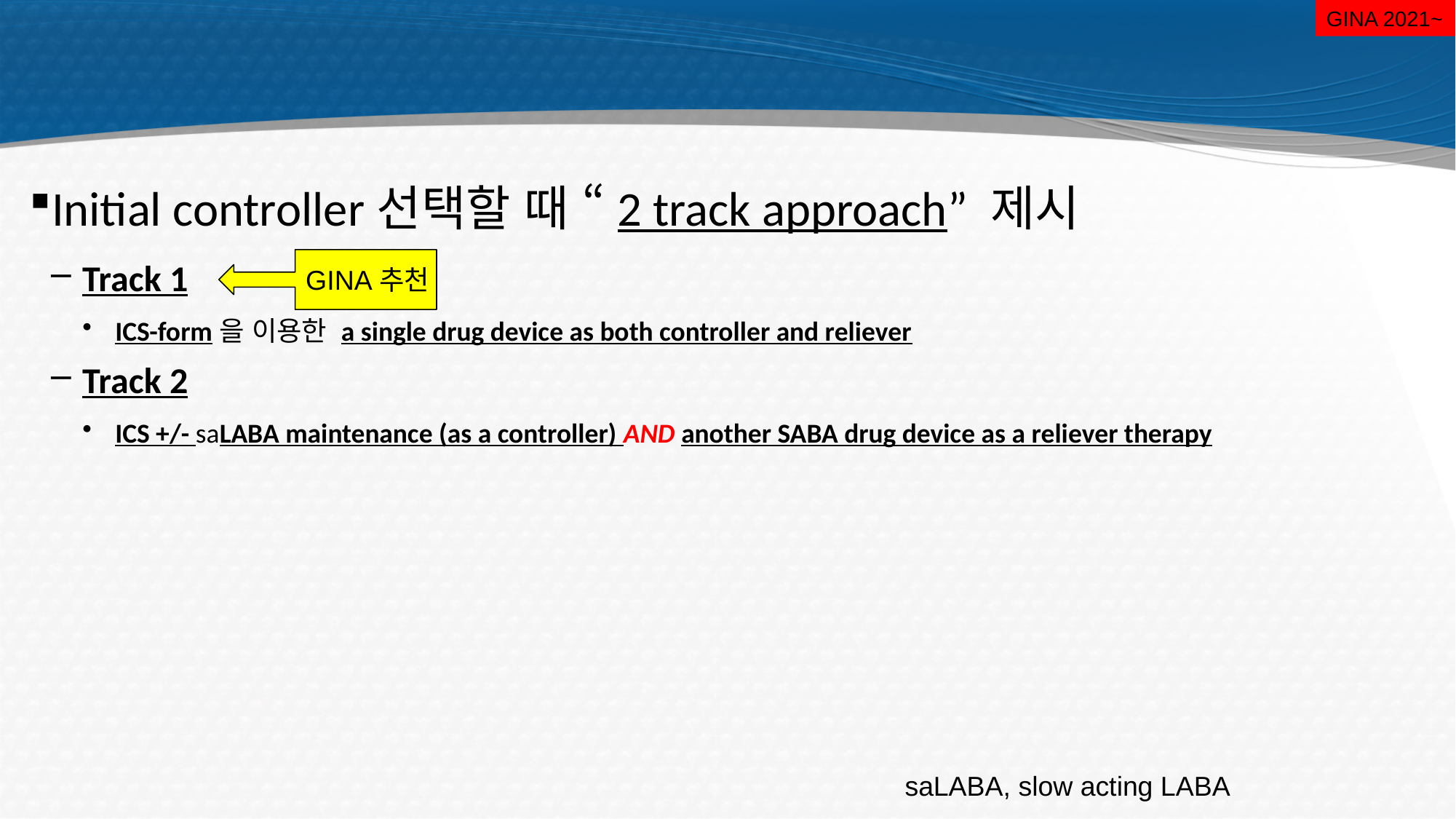

GINA 2021~
Initial controller선택할 때 “2 track approach” 제시
Track 1
ICS-form을 이용한 a single drug device as both controller and reliever
Track 2
ICS +/- saLABA maintenance (as a controller) AND another SABA drug device as a reliever therapy
GINA추천
saLABA, slow acting LABA